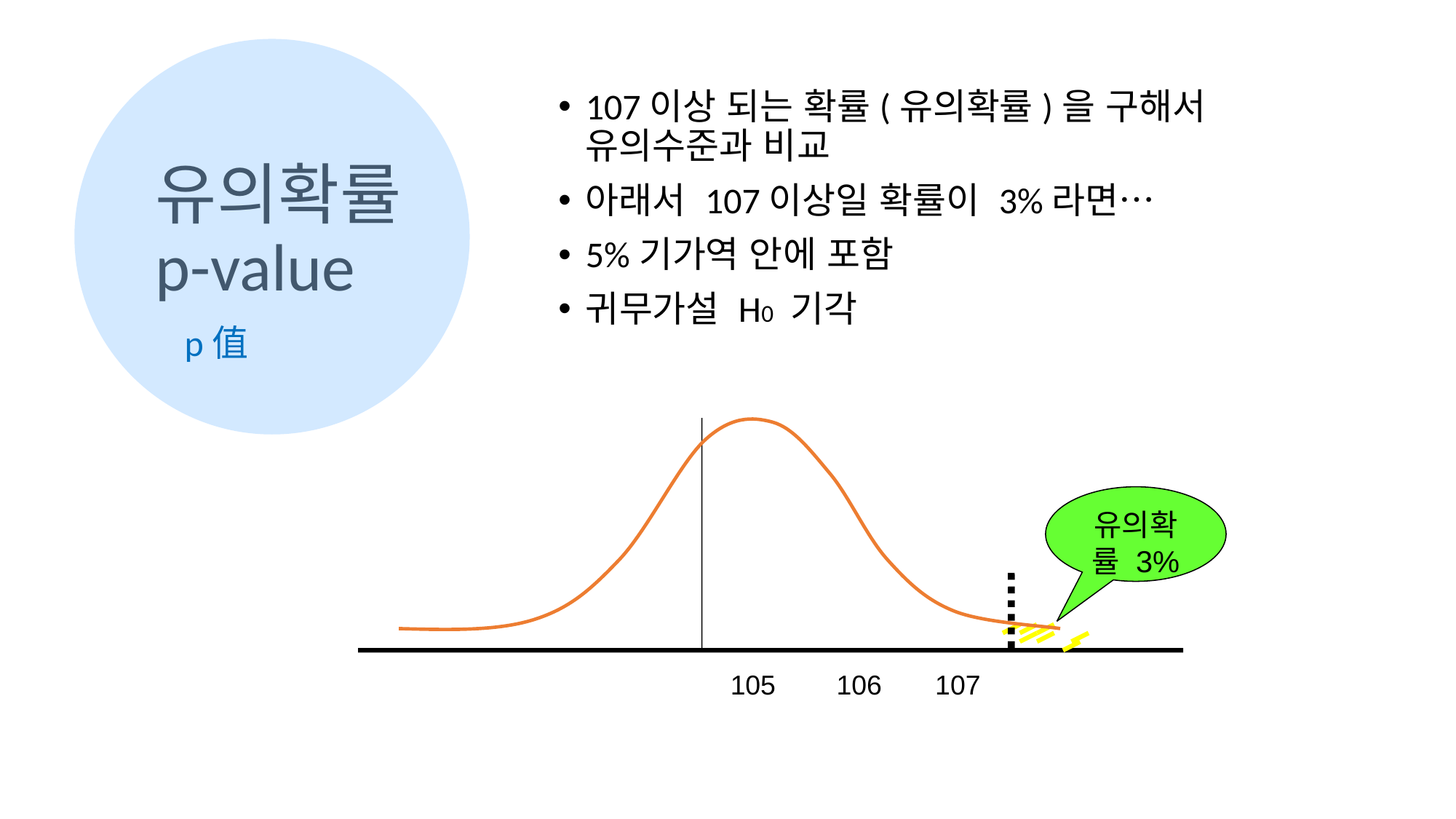

# 유의확률 p-value
107이상 되는 확률(유의확률)을 구해서 유의수준과 비교
아래서 107이상일 확률이 3%라면…
5%기가역 안에 포함
귀무가설 H0 기각
p值

유의확률 3%

105        106       107